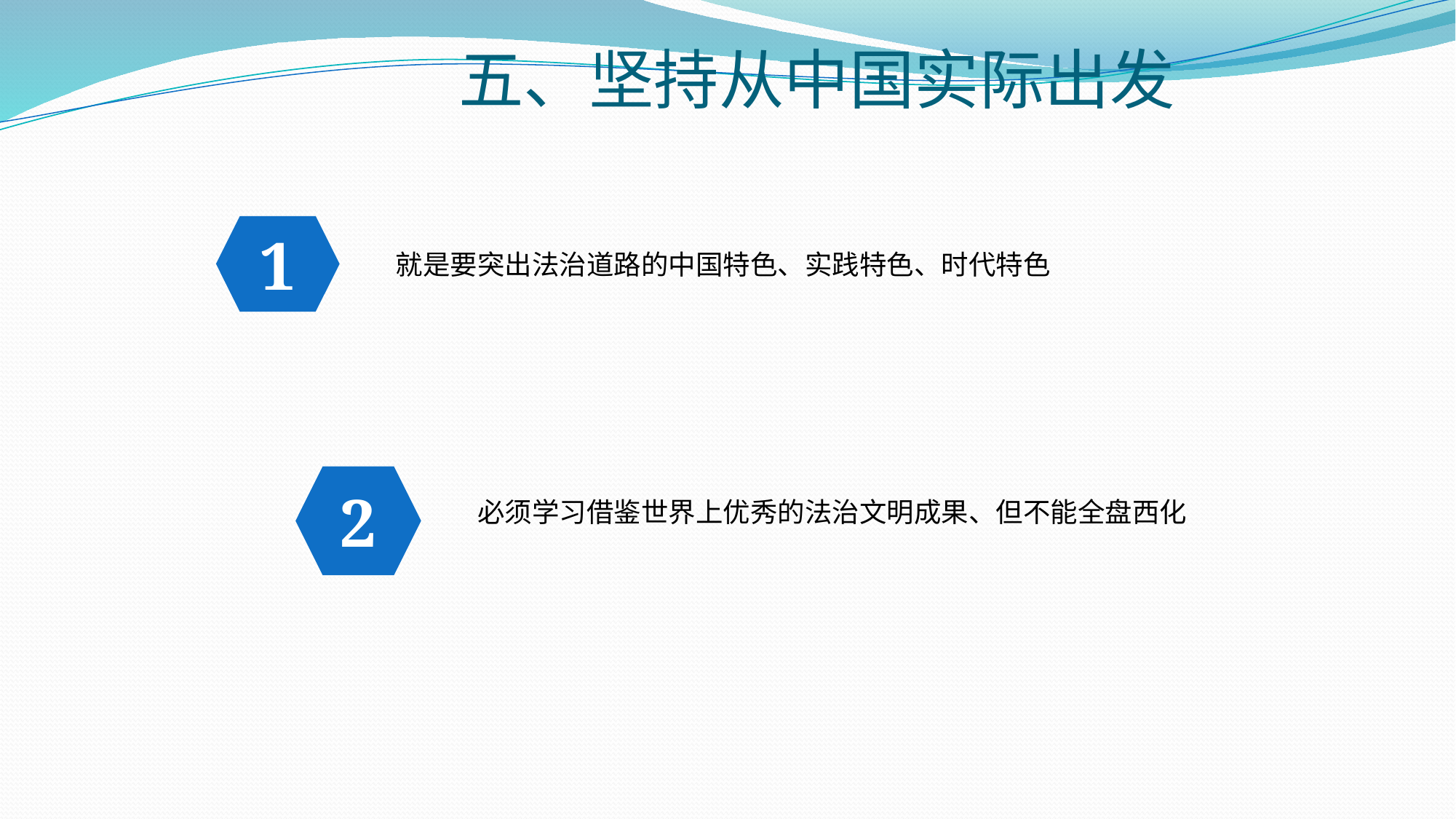

# 五、坚持从中国实际出发
1
就是要突出法治道路的中国特色、实践特色、时代特色
2
必须学习借鉴世界上优秀的法治文明成果、但不能全盘西化